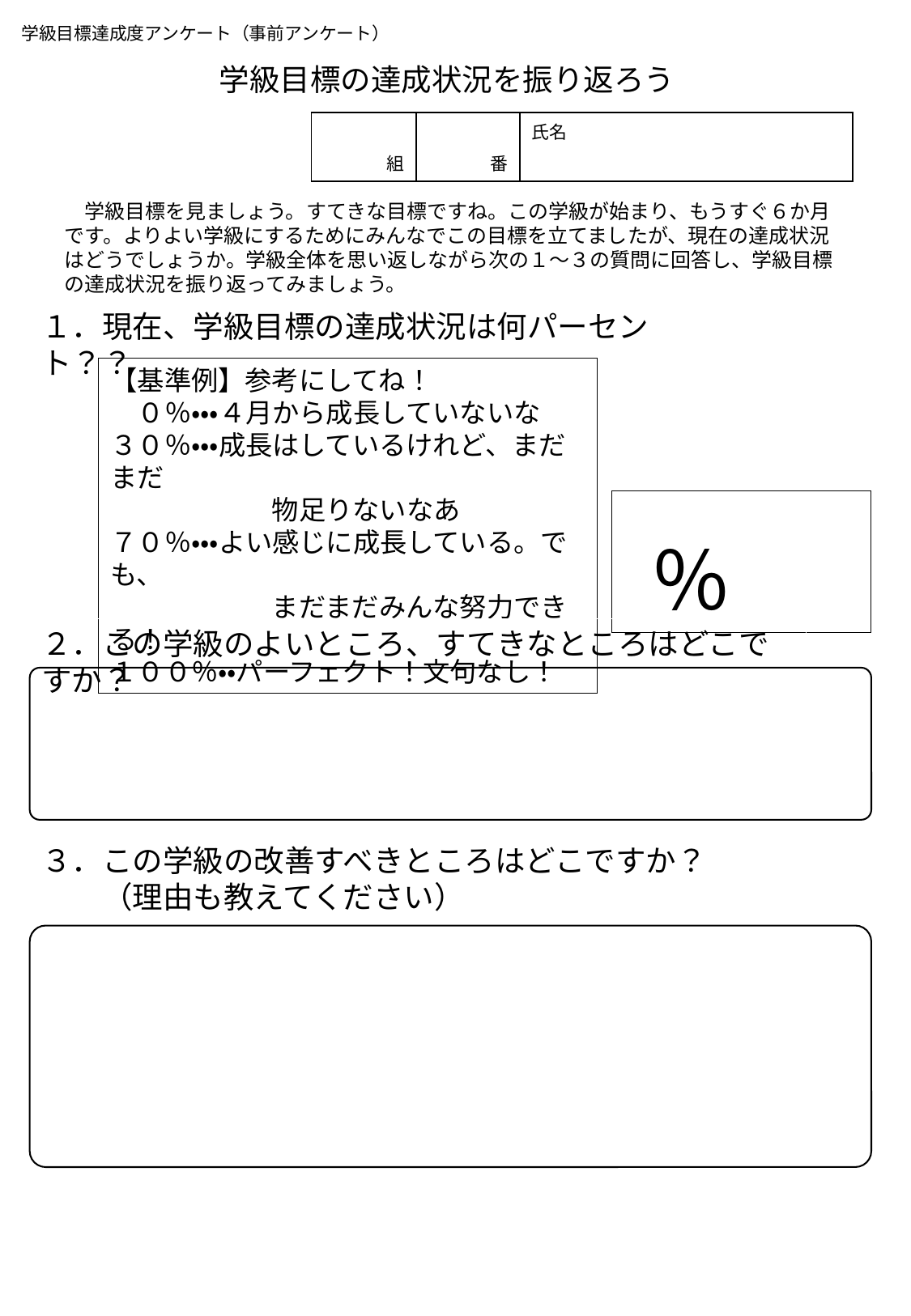

学級目標達成度アンケート（事前アンケート）
学級目標の達成状況を振り返ろう
| 組 | 番 | 氏名 |
| --- | --- | --- |
　学級目標を見ましょう。すてきな目標ですね。この学級が始まり、もうすぐ６か月です。よりよい学級にするためにみんなでこの目標を立てましたが、現在の達成状況はどうでしょうか。学級全体を思い返しながら次の１～３の質問に回答し、学級目標の達成状況を振り返ってみましょう。
１．現在、学級目標の達成状況は何パーセント？？
【基準例】参考にしてね！
　０％・・・４月から成長していないな
３０％・・・成長はしているけれど、まだまだ
　　　　　　物足りないなあ
７０％・・・よい感じに成長している。でも、
　　　　　　まだまだみんな努力できる！
１００％・・パーフェクト！文句なし！
　　　　　　　　％
２．この学級のよいところ、すてきなところはどこですか？

３．この学級の改善すべきところはどこですか？
　　（理由も教えてください）